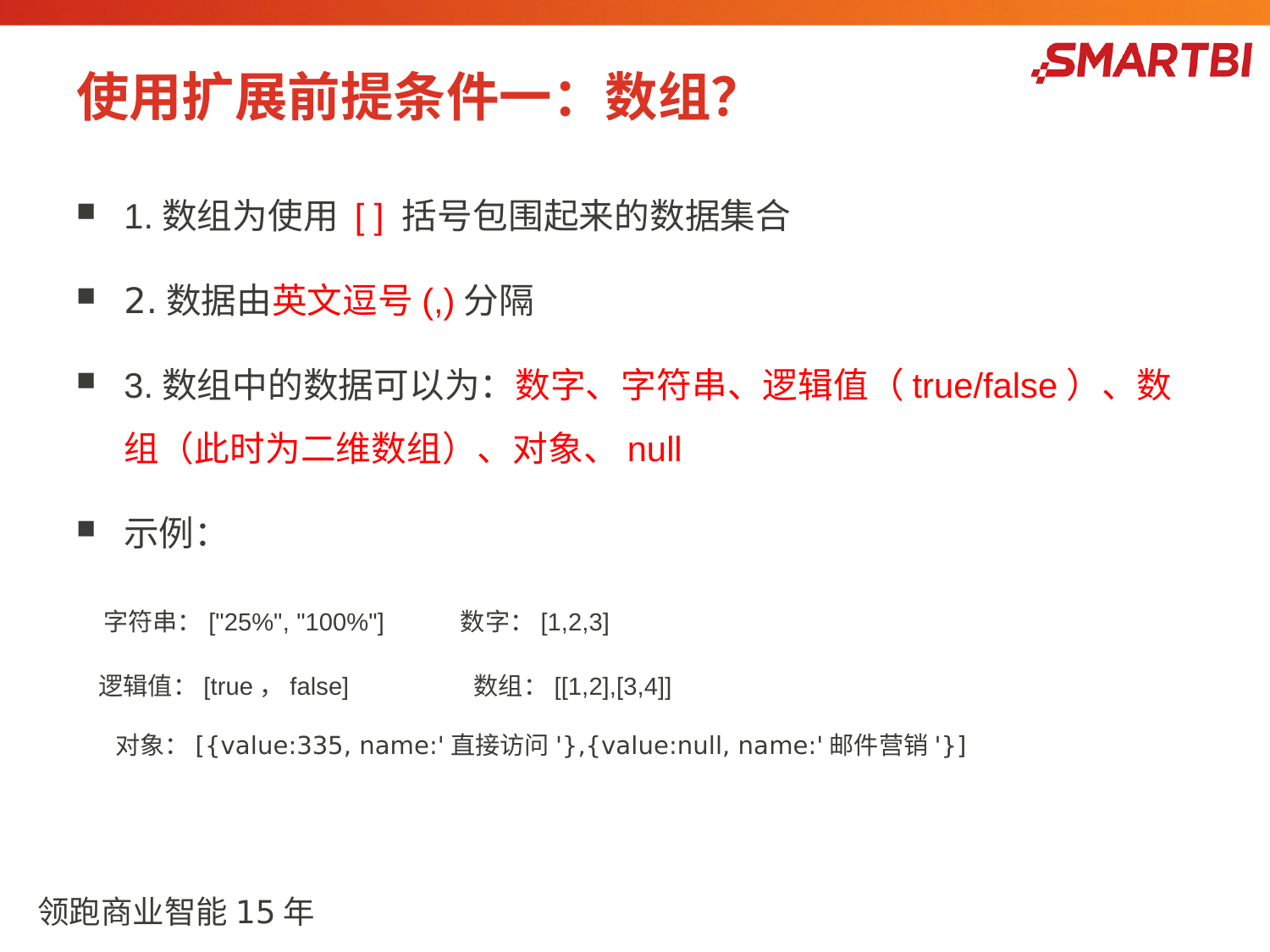

# 使用扩展前提条件一：数组？
1.数组为使用 [ ] 括号包围起来的数据集合
2.数据由英文逗号(,)分隔
3.数组中的数据可以为：数字、字符串、逻辑值（true/false）、数组（此时为二维数组）、对象、null
示例：
   字符串：["25%", "100%"]          数字：[1,2,3]
   逻辑值：[true，false]                 数组：[[1,2],[3,4]]
      对象：[{value:335, name:'直接访问'},{value:null, name:'邮件营销'}]